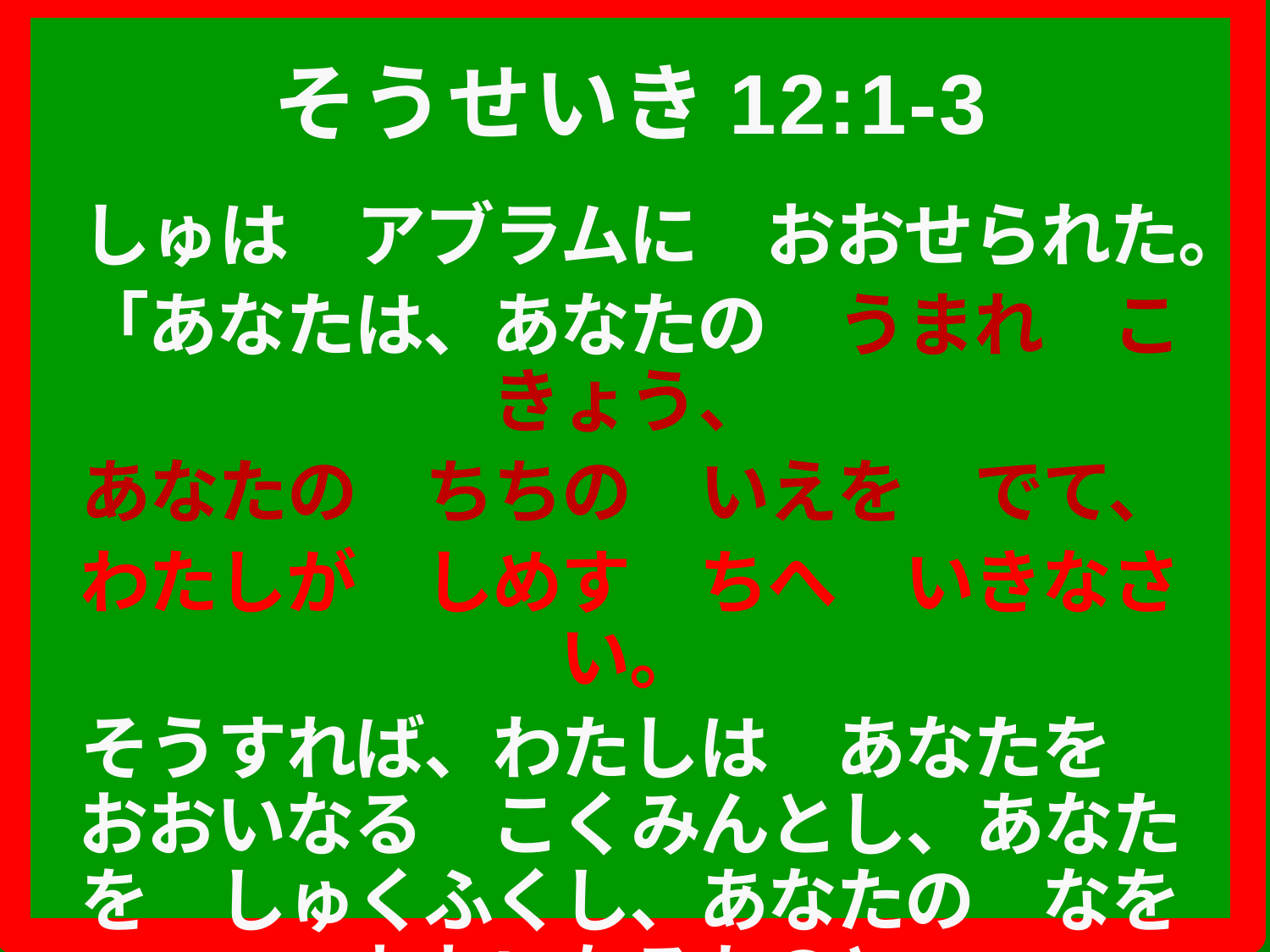

そうせいき12:1-3

しゅは　アブラムに　おおせられた。
「あなたは、あなたの　うまれ　こきょう、
あなたの　ちちの　いえを　でて、
わたしが　しめす　ちへ　いきなさい。
そうすれば、わたしは　あなたを　おおいなる　こくみんとし、あなたを　しゅくふくし、あなたの　なを　おおいなるものと
しよう。あなたの　なは　しゅくふくとなる。